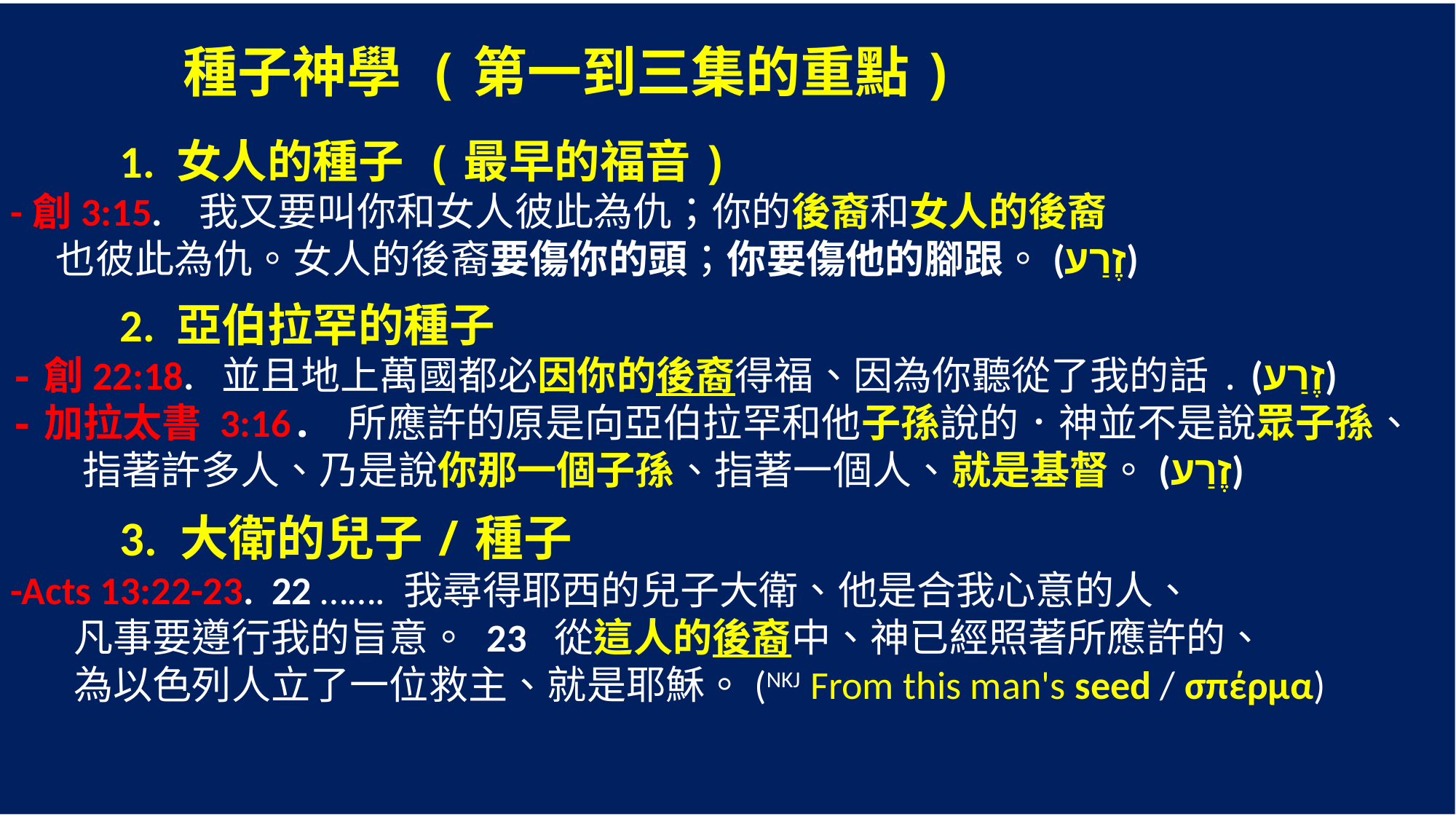

種子神學 (第一到三集的重點)

	1. 女人的種子 (最早的福音)
-創3:15.   我又要叫你和女人彼此為仇；你的後裔和女人的後裔
    也彼此為仇。女人的後裔要傷你的頭；你要傷他的腳跟。(זֶרַע)

	2. 亞伯拉罕的種子
-創22:18.  並且地上萬國都必因你的後裔得福、因為你聽從了我的話. (זֶרַע)
-加拉太書 3:16. 所應許的原是向亞伯拉罕和他子孫說的．神並不是說眾子孫、
       指著許多人、乃是說你那一個子孫、指著一個人、就是基督。(זֶרַע)

	3. 大衛的兒子/種子
-Acts 13:22-23.  22 ……. 我尋得耶西的兒子大衛、他是合我心意的人、
      凡事要遵行我的旨意。 23  從這人的後裔中、神已經照著所應許的、
      為以色列人立了一位救主、就是耶穌。(NKJ  From this man's seed / σπέρμα)